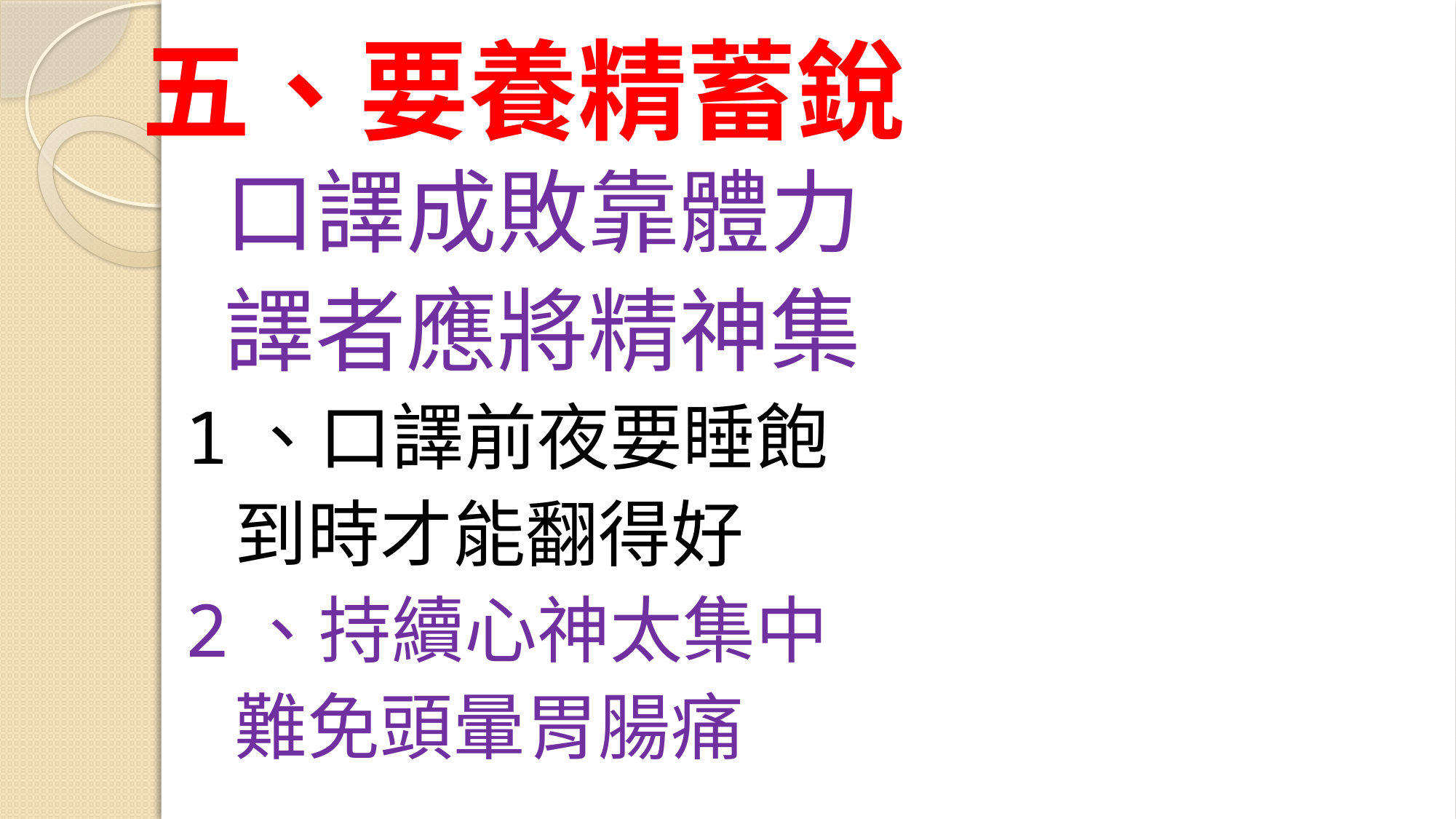

# 五、要養精蓄銳
   口譯成敗靠體力
   譯者應將精神集
 1、口譯前夜要睡飽
    到時才能翻得好
 2、持續心神太集中
    難免頭暈胃腸痛